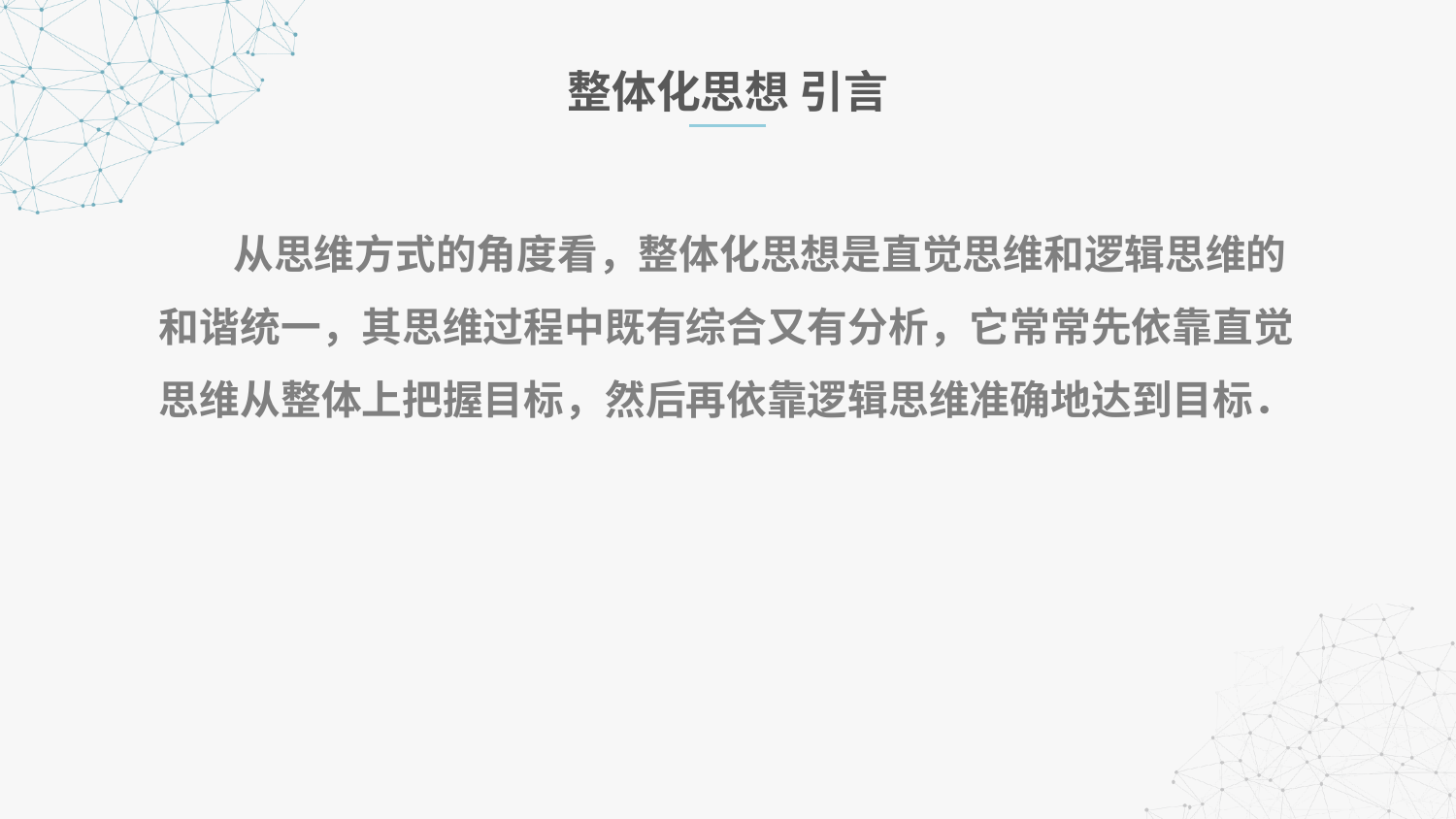

整体化思想 引言
       从思维方式的角度看，整体化思想是直觉思维和逻辑思维的和谐统一，其思维过程中既有综合又有分析，它常常先依靠直觉思维从整体上把握目标，然后再依靠逻辑思维准确地达到目标．